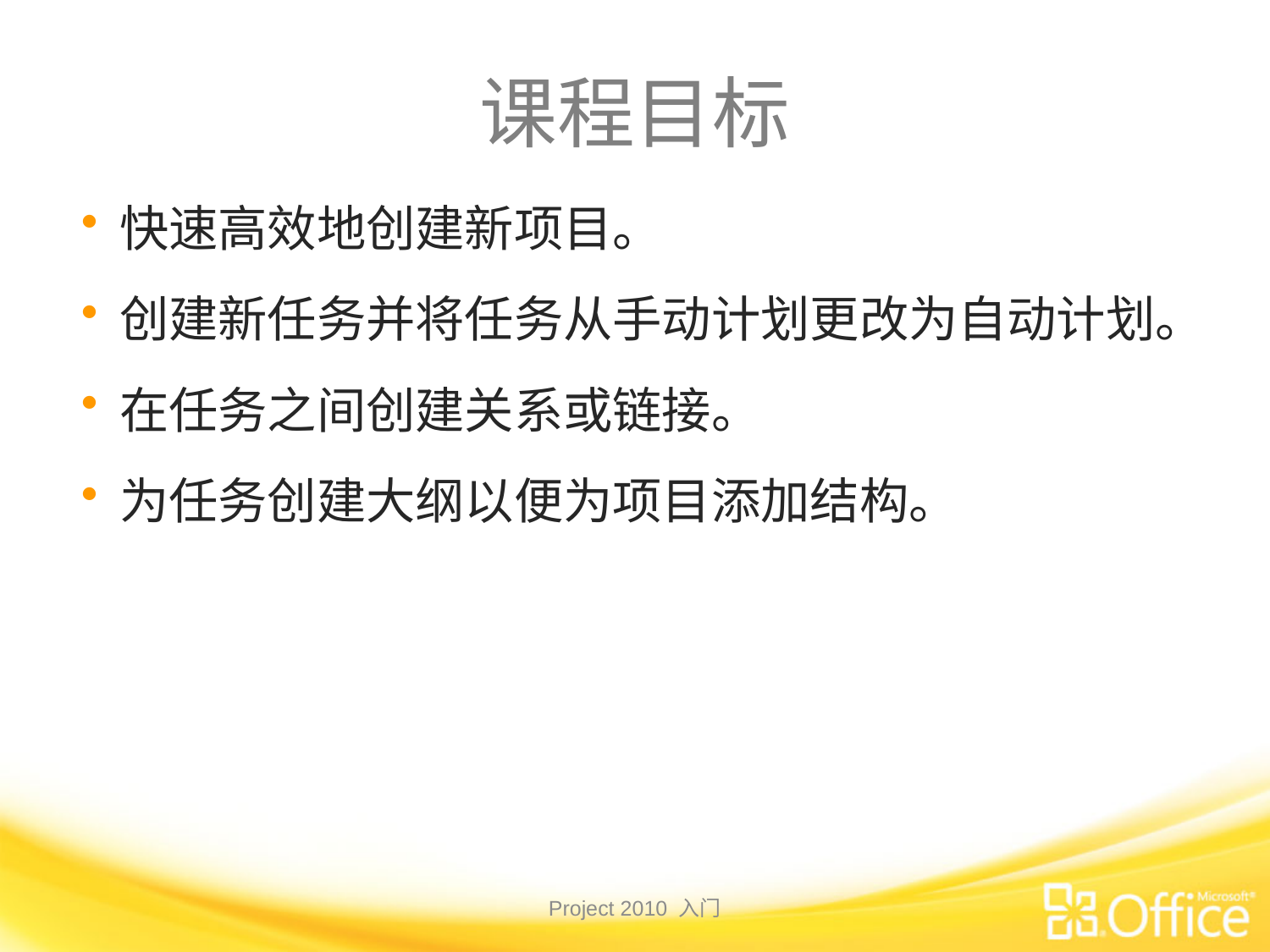

# 课程目标
快速高效地创建新项目。
创建新任务并将任务从手动计划更改为自动计划。
在任务之间创建关系或链接。
为任务创建大纲以便为项目添加结构。
Project 2010 入门